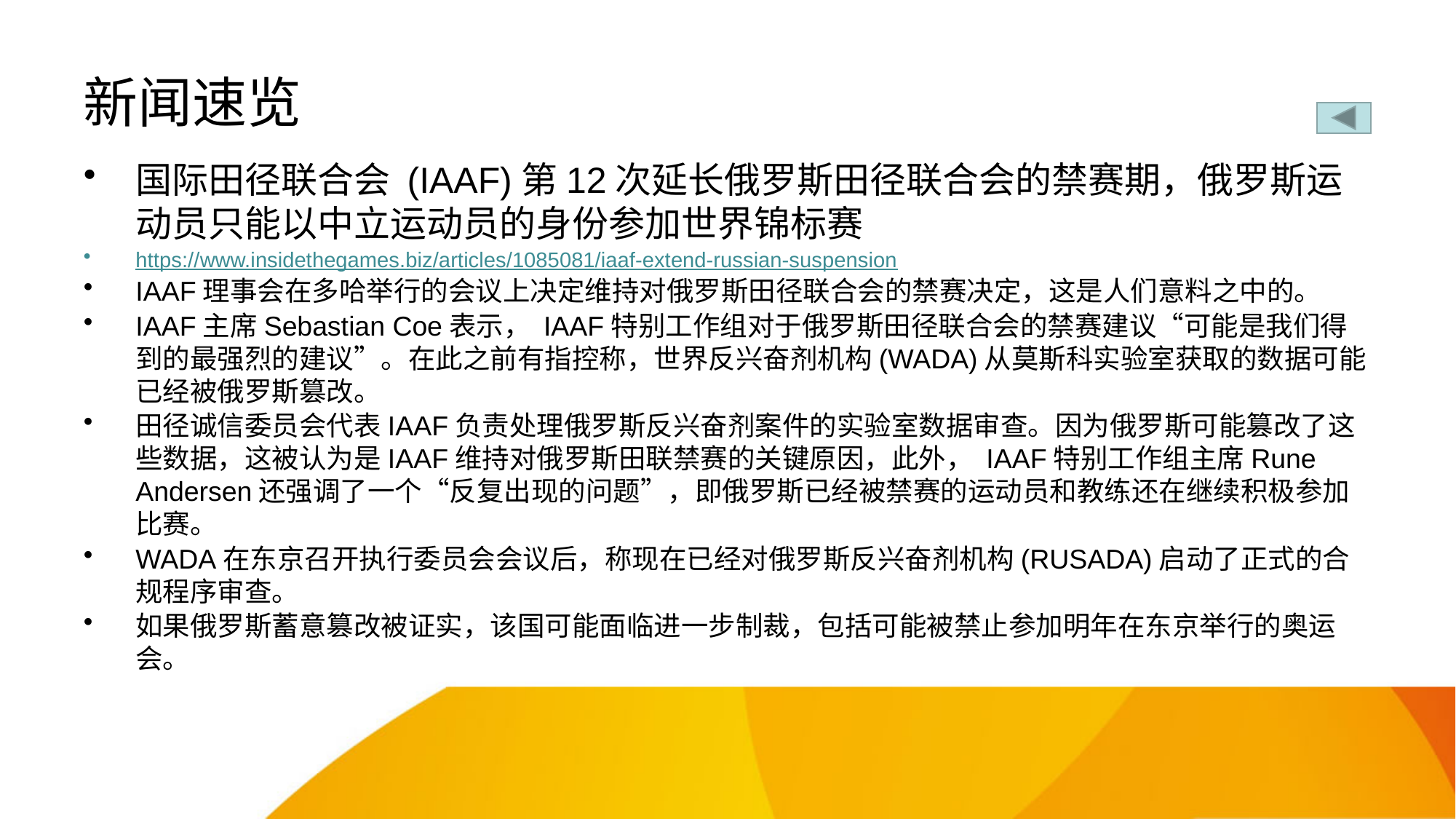

# 新闻速览

国际田径联合会 (IAAF)第12次延长俄罗斯田径联合会的禁赛期，俄罗斯运动员只能以中立运动员的身份参加世界锦标赛
https://www.insidethegames.biz/articles/1085081/iaaf-extend-russian-suspension
IAAF理事会在多哈举行的会议上决定维持对俄罗斯田径联合会的禁赛决定，这是人们意料之中的。
IAAF主席Sebastian Coe表示， IAAF特别工作组对于俄罗斯田径联合会的禁赛建议“可能是我们得到的最强烈的建议”。在此之前有指控称，世界反兴奋剂机构(WADA)从莫斯科实验室获取的数据可能已经被俄罗斯篡改。
田径诚信委员会代表IAAF负责处理俄罗斯反兴奋剂案件的实验室数据审查。因为俄罗斯可能篡改了这些数据，这被认为是IAAF维持对俄罗斯田联禁赛的关键原因，此外， IAAF特别工作组主席Rune Andersen还强调了一个“反复出现的问题”，即俄罗斯已经被禁赛的运动员和教练还在继续积极参加比赛。
WADA在东京召开执行委员会会议后，称现在已经对俄罗斯反兴奋剂机构(RUSADA)启动了正式的合规程序审查。
如果俄罗斯蓄意篡改被证实，该国可能面临进一步制裁，包括可能被禁止参加明年在东京举行的奥运会。